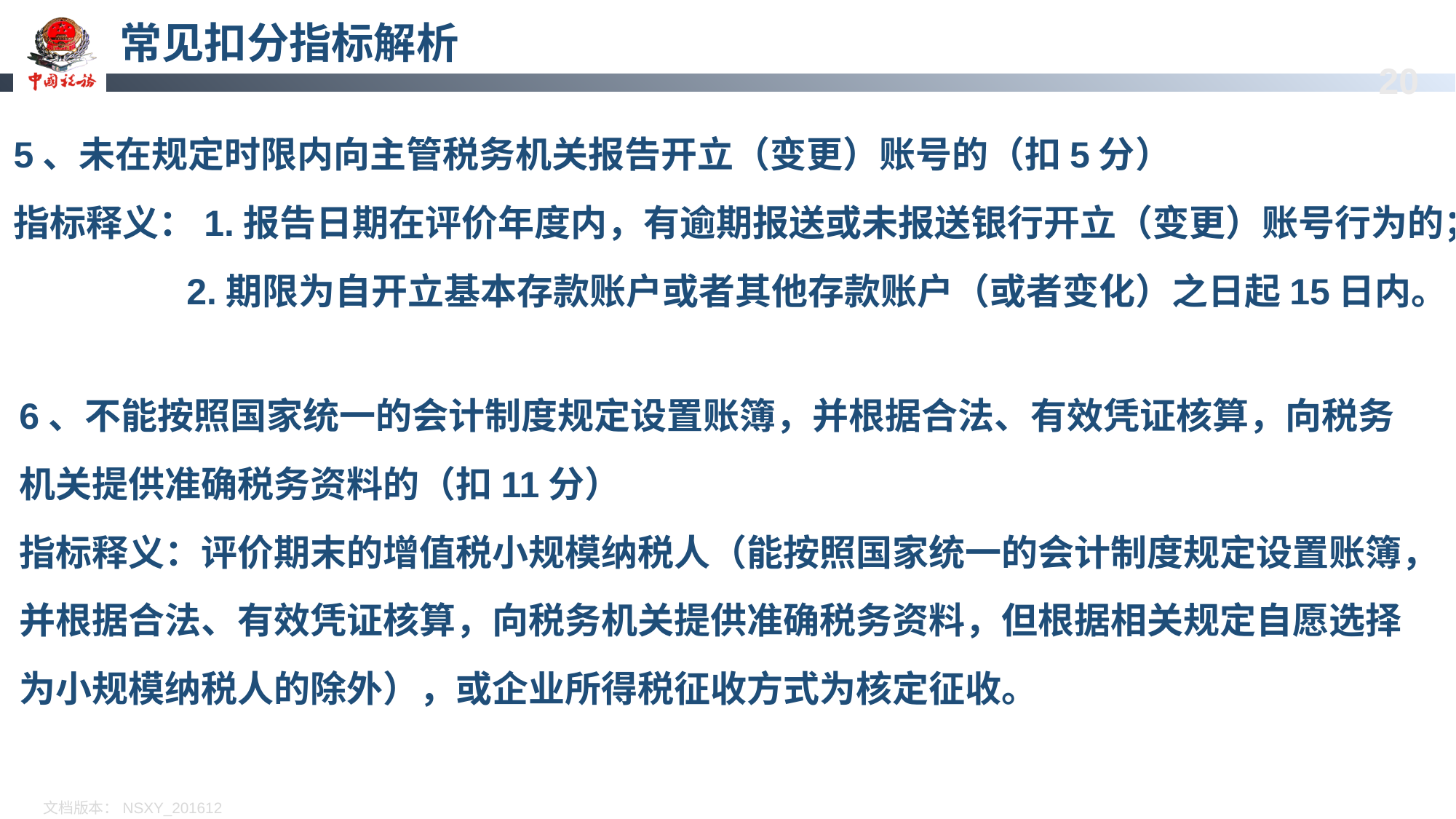

# 常见扣分指标解析
5、未在规定时限内向主管税务机关报告开立（变更）账号的（扣5分）
指标释义：1.报告日期在评价年度内，有逾期报送或未报送银行开立（变更）账号行为的；
                 2.期限为自开立基本存款账户或者其他存款账户（或者变化）之日起15日内。
6、不能按照国家统一的会计制度规定设置账簿，并根据合法、有效凭证核算，向税务机关提供准确税务资料的（扣11分）
指标释义：评价期末的增值税小规模纳税人（能按照国家统一的会计制度规定设置账簿，并根据合法、有效凭证核算，向税务机关提供准确税务资料，但根据相关规定自愿选择为小规模纳税人的除外），或企业所得税征收方式为核定征收。